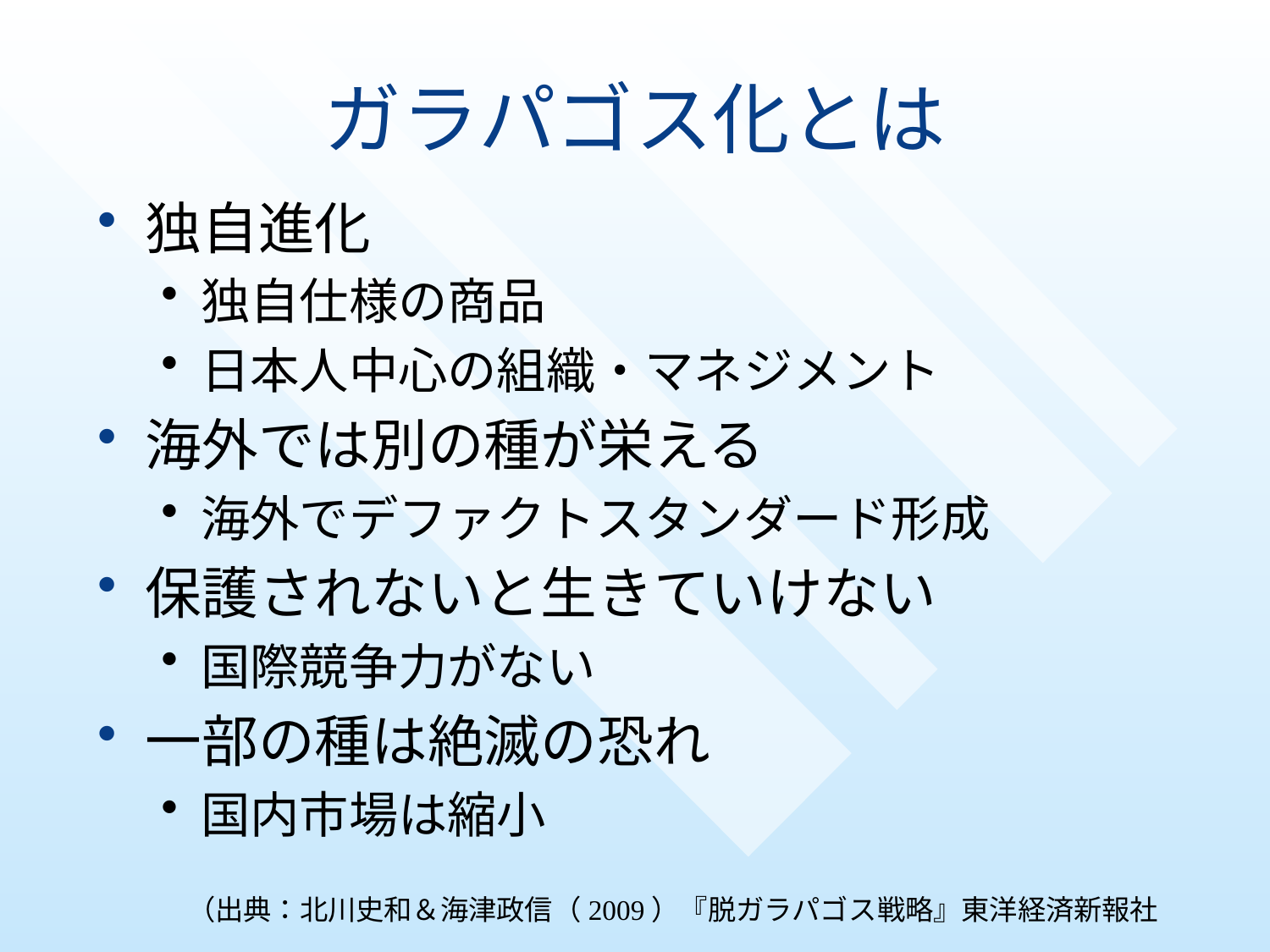

# ガラパゴス化とは
独自進化
独自仕様の商品
日本人中心の組織・マネジメント
海外では別の種が栄える
海外でデファクトスタンダード形成
保護されないと生きていけない
国際競争力がない
一部の種は絶滅の恐れ
国内市場は縮小
（出典：北川史和＆海津政信（2009）『脱ガラパゴス戦略』東洋経済新報社